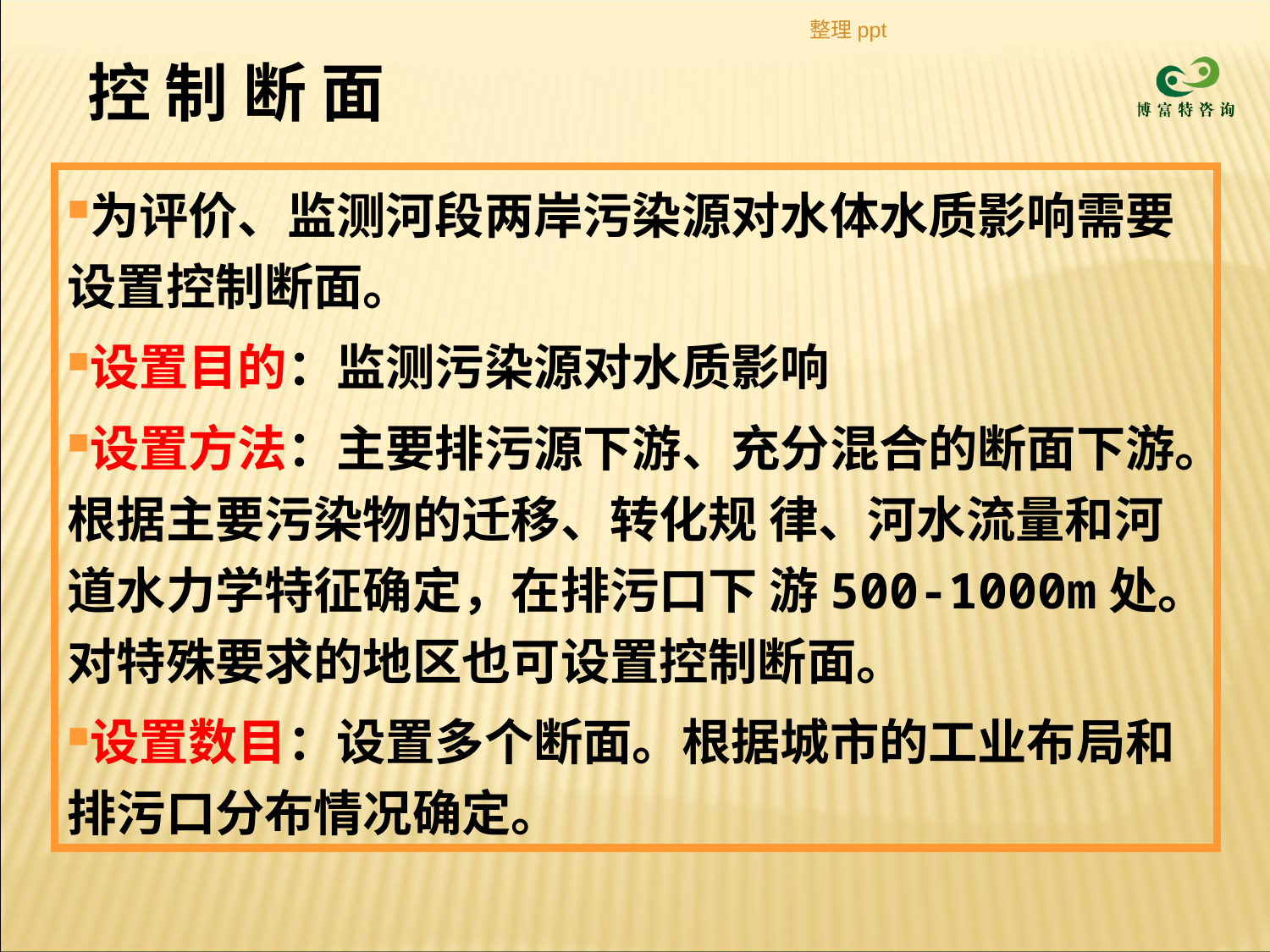

整理ppt
控 制 断 面
为评价、监测河段两岸污染源对水体水质影响需要设置控制断面。
设置目的：监测污染源对水质影响
设置方法：主要排污源下游、充分混合的断面下游。根据主要污染物的迁移、转化规 律、河水流量和河道水力学特征确定，在排污口下 游500-1000m处。对特殊要求的地区也可设置控制断面。
设置数目：设置多个断面。根据城市的工业布局和排污口分布情况确定。
20